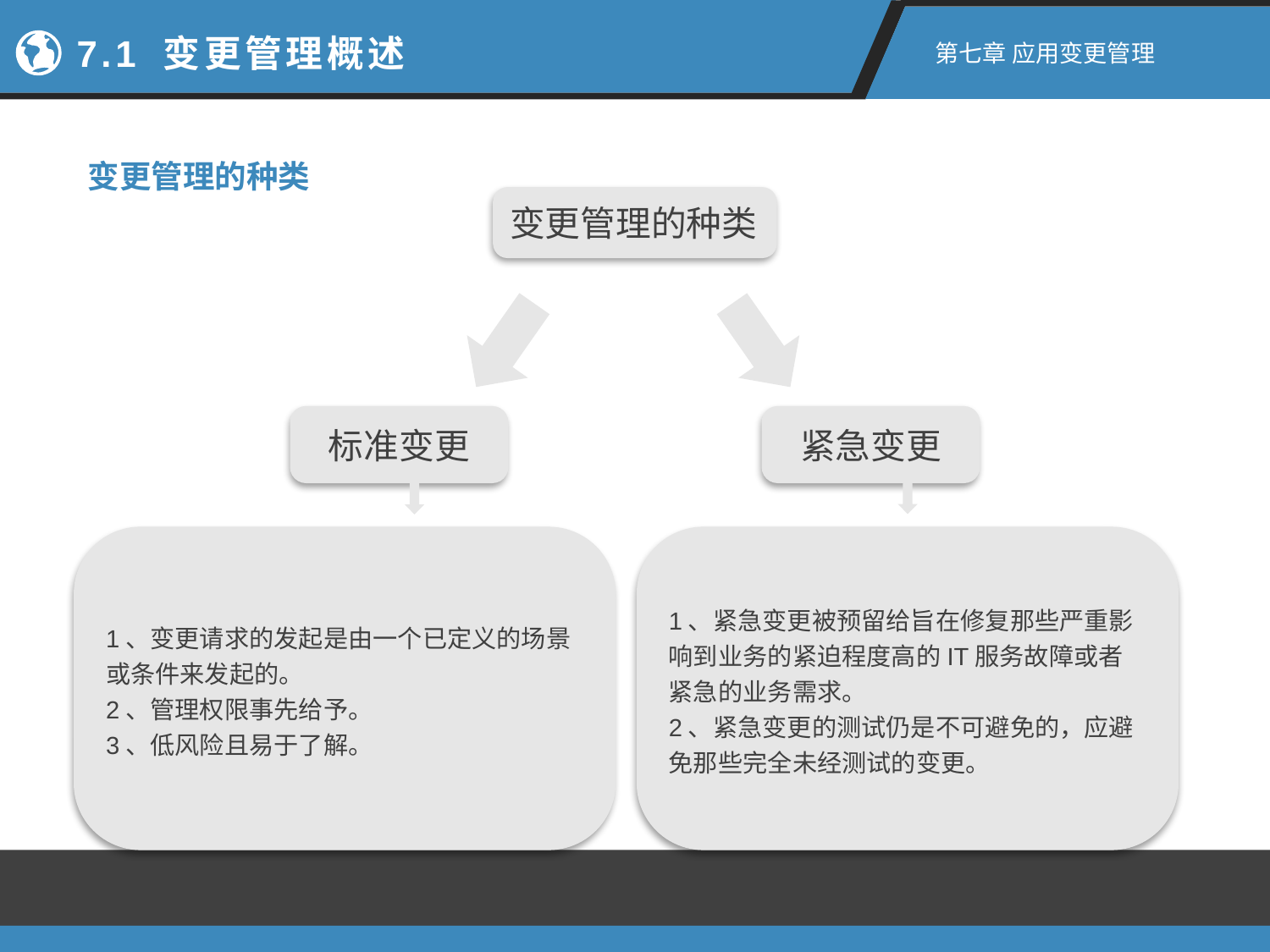

7.1 变更管理概述

第七章 应用变更管理
变更管理的种类
变更管理的种类

标准变更
紧急变更

1、变更请求的发起是由一个已定义的场景或条件来发起的。
2、管理权限事先给予。
3、低风险且易于了解。
1、紧急变更被预留给旨在修复那些严重影响到业务的紧迫程度高的IT服务故障或者紧急的业务需求。
2、紧急变更的测试仍是不可避免的，应避免那些完全未经测试的变更。